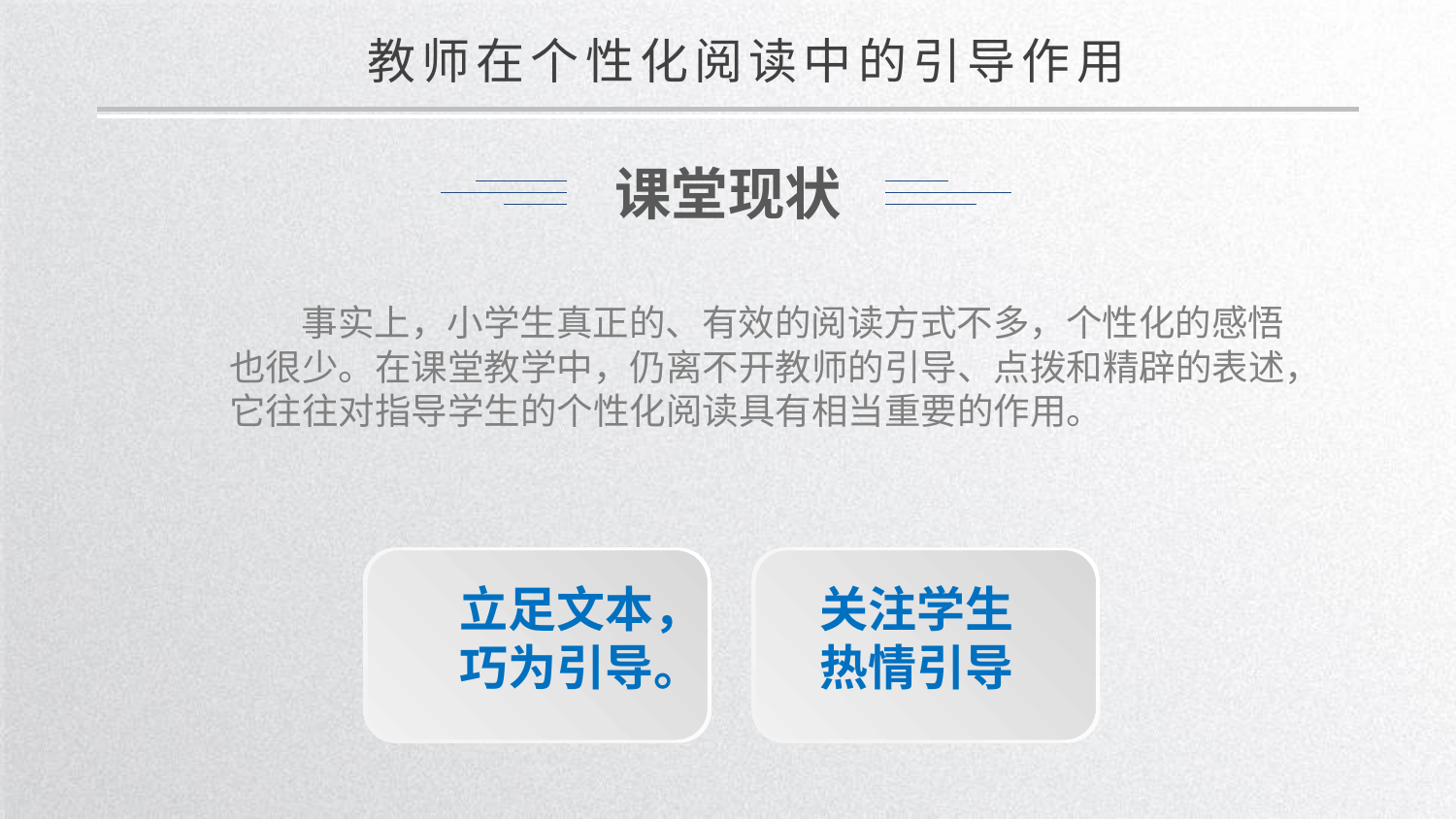

教师在个性化阅读中的引导作用
课堂现状

       事实上，小学生真正的、有效的阅读方式不多，个性化的感悟也很少。在课堂教学中，仍离不开教师的引导、点拨和精辟的表述，它往往对指导学生的个性化阅读具有相当重要的作用。

立足文本，
巧为引导。

关注学生热情引导